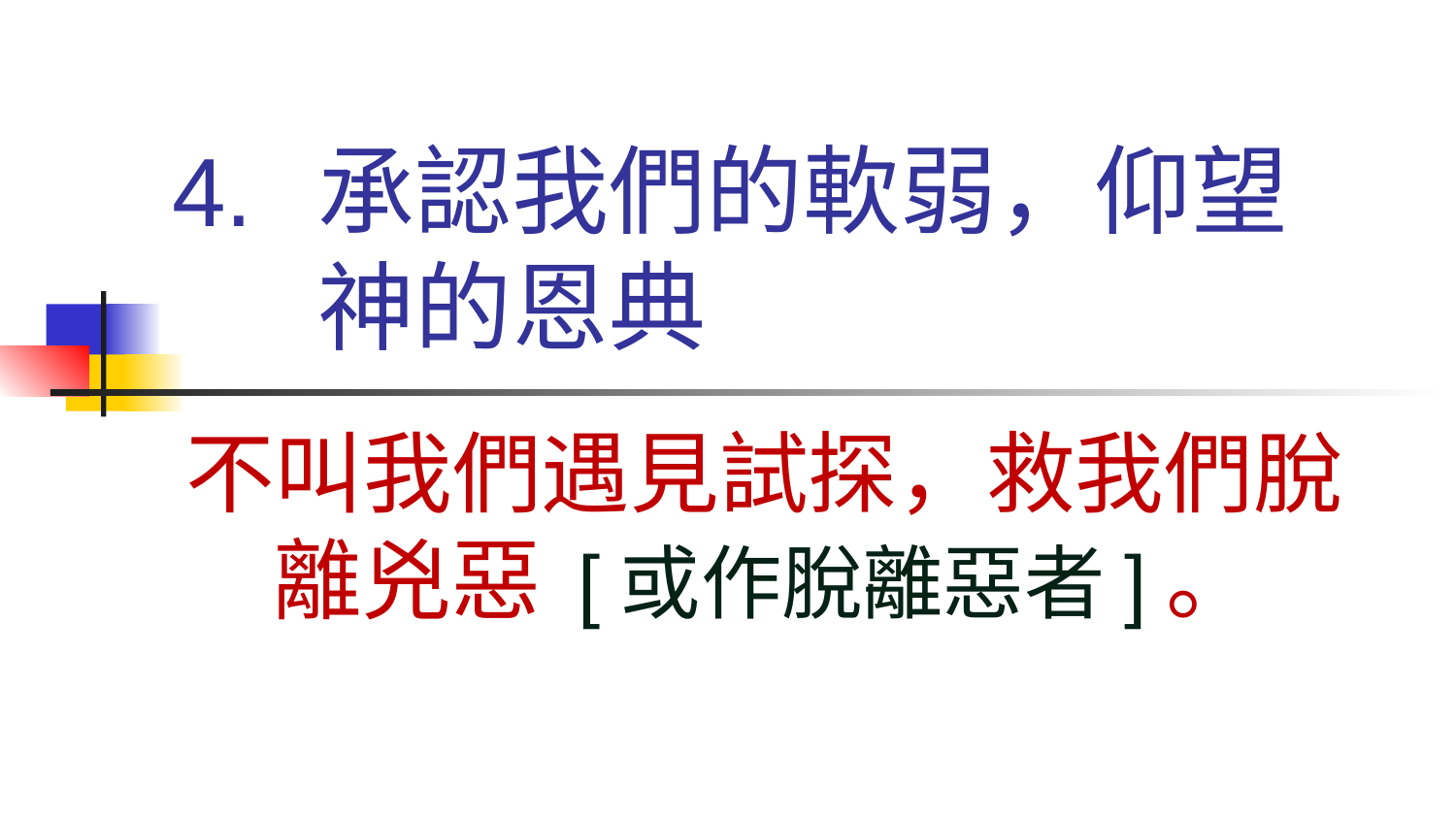

# 承認我們的軟弱，仰望神的恩典
不叫我們遇見試探，救我們脫離兇惡 [或作脫離惡者]。